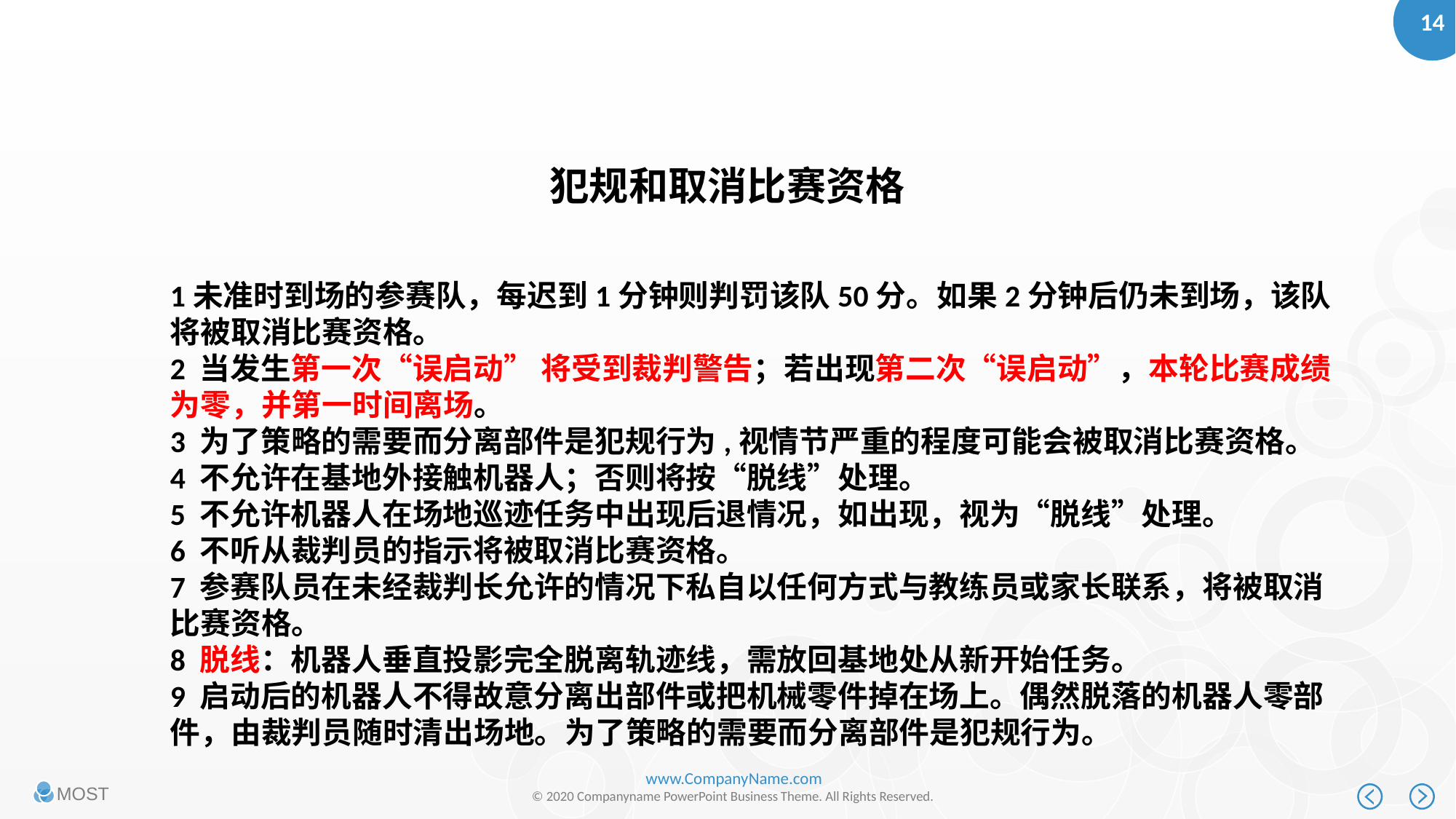

犯规和取消比赛资格
1未准时到场的参赛队，每迟到1分钟则判罚该队50分。如果2分钟后仍未到场，该队将被取消比赛资格。
2 当发生第一次“误启动” 将受到裁判警告；若出现第二次“误启动”，本轮比赛成绩为零，并第一时间离场。
3 为了策略的需要而分离部件是犯规行为,视情节严重的程度可能会被取消比赛资格。
4 不允许在基地外接触机器人；否则将按“脱线”处理。
5 不允许机器人在场地巡迹任务中出现后退情况，如出现，视为“脱线”处理。
6 不听从裁判员的指示将被取消比赛资格。
7 参赛队员在未经裁判长允许的情况下私自以任何方式与教练员或家长联系，将被取消比赛资格。
8 脱线：机器人垂直投影完全脱离轨迹线，需放回基地处从新开始任务。
9 启动后的机器人不得故意分离出部件或把机械零件掉在场上。偶然脱落的机器人零部件，由裁判员随时清出场地。为了策略的需要而分离部件是犯规行为。